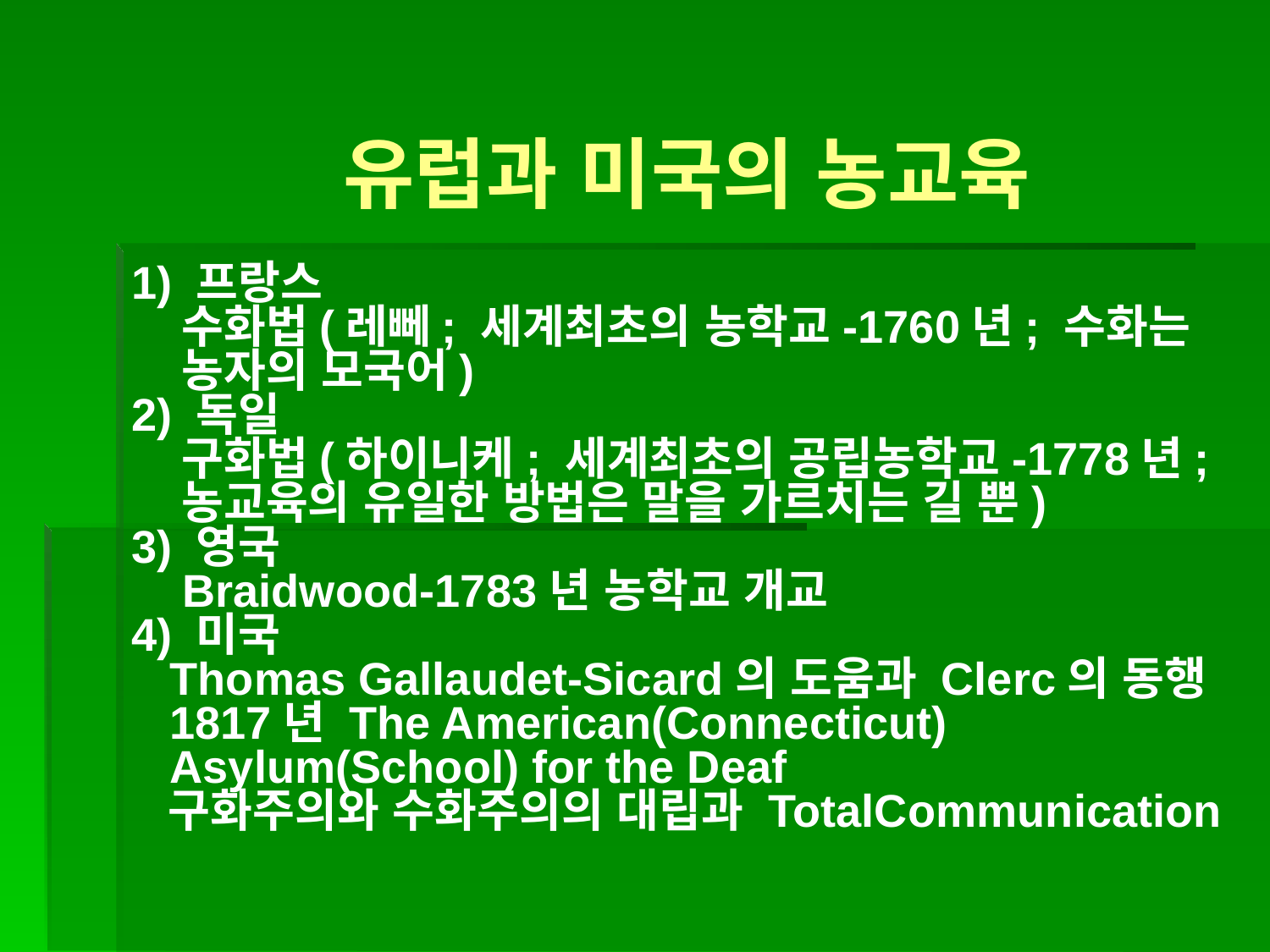

유럽과 미국의 농교육
1) 프랑스
   수화법(레뻬; 세계최초의 농학교-1760년; 수화는
   농자의 모국어)
2) 독일
   구화법(하이니케; 세계최초의 공립농학교-1778년;
   농교육의 유일한 방법은 말을 가르치는 길 뿐)
3) 영국
    Braidwood-1783년 농학교 개교
4) 미국
   Thomas Gallaudet-Sicard의 도움과 Clerc의 동행
   1817년 The American(Connecticut)
   Asylum(School) for the Deaf
  구화주의와 수화주의의 대립과 TotalCommunication